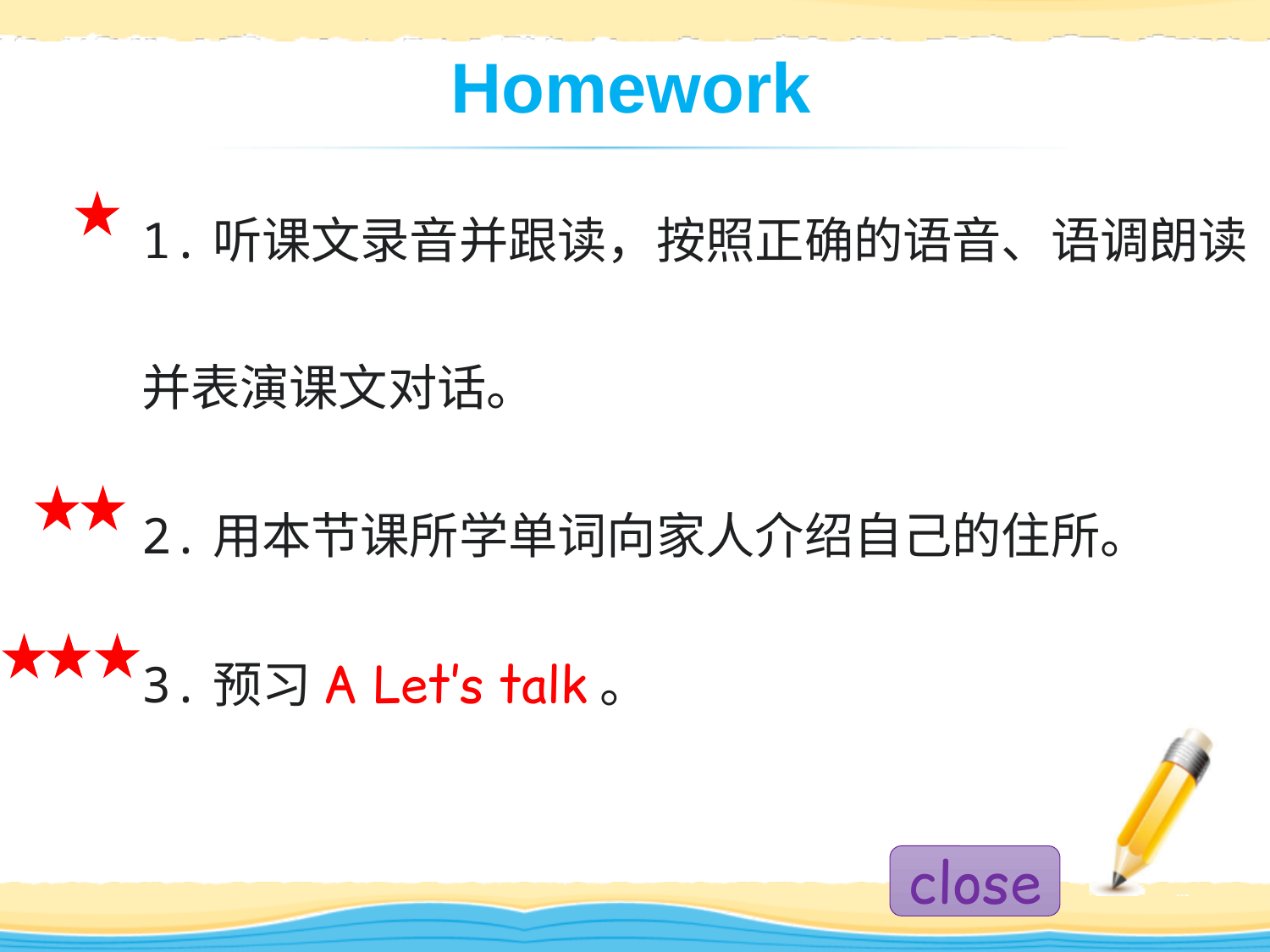

1.听课文录音并跟读，按照正确的语音、语调朗读并表演课文对话。
2.用本节课所学单词向家人介绍自己的住所。
3.预习A Let’s talk。